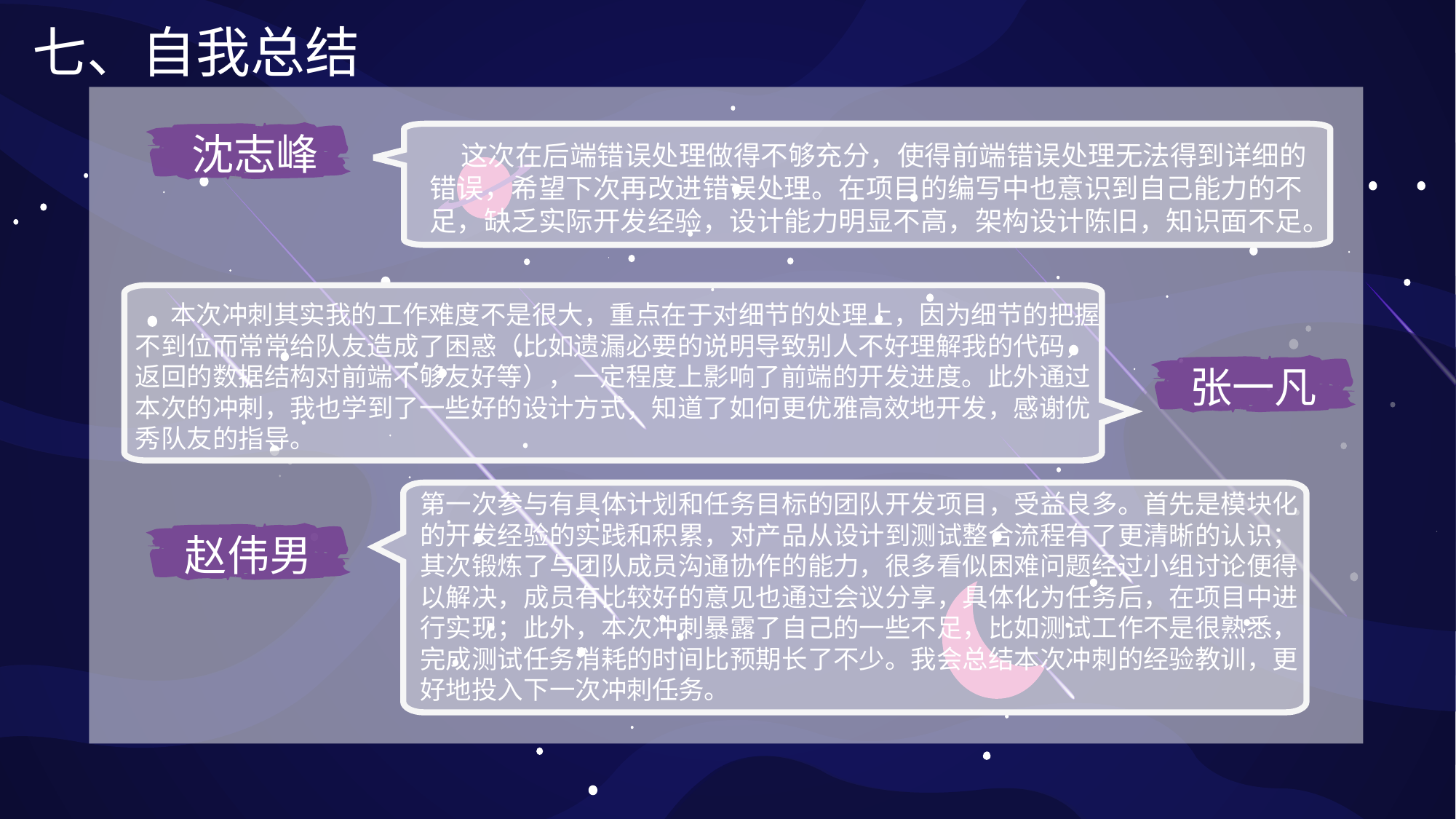

七、自我总结

沈志峰

    这次在后端错误处理做得不够充分，使得前端错误处理无法得到详细的错误，希望下次再改进错误处理。在项目的编写中也意识到自己能力的不足，缺乏实际开发经验，设计能力明显不高，架构设计陈旧，知识面不足。

     本次冲刺其实我的工作难度不是很大，重点在于对细节的处理上，因为细节的把握不到位而常常给队友造成了困惑（比如遗漏必要的说明导致别人不好理解我的代码，返回的数据结构对前端不够友好等），一定程度上影响了前端的开发进度。此外通过本次的冲刺，我也学到了一些好的设计方式，知道了如何更优雅高效地开发，感谢优秀队友的指导。

张一凡

第一次参与有具体计划和任务目标的团队开发项目，受益良多。首先是模块化的开发经验的实践和积累，对产品从设计到测试整合流程有了更清晰的认识；其次锻炼了与团队成员沟通协作的能力，很多看似困难问题经过小组讨论便得以解决，成员有比较好的意见也通过会议分享，具体化为任务后，在项目中进行实现；此外，本次冲刺暴露了自己的一些不足，比如测试工作不是很熟悉，完成测试任务消耗的时间比预期长了不少。我会总结本次冲刺的经验教训，更好地投入下一次冲刺任务。

赵伟男

Design Part
2
Vel illum dolore eu feugiat nulla facilisis at vero eros et accumsan et iusto odio dignissim qui blandit praesent luptatum zzril delenit

Design Part
2
Vel illum dolore eu feugiat nulla facilisis at vero eros et accumsan et iusto odio dignissim qui blandit praesent luptatum zzril delenit